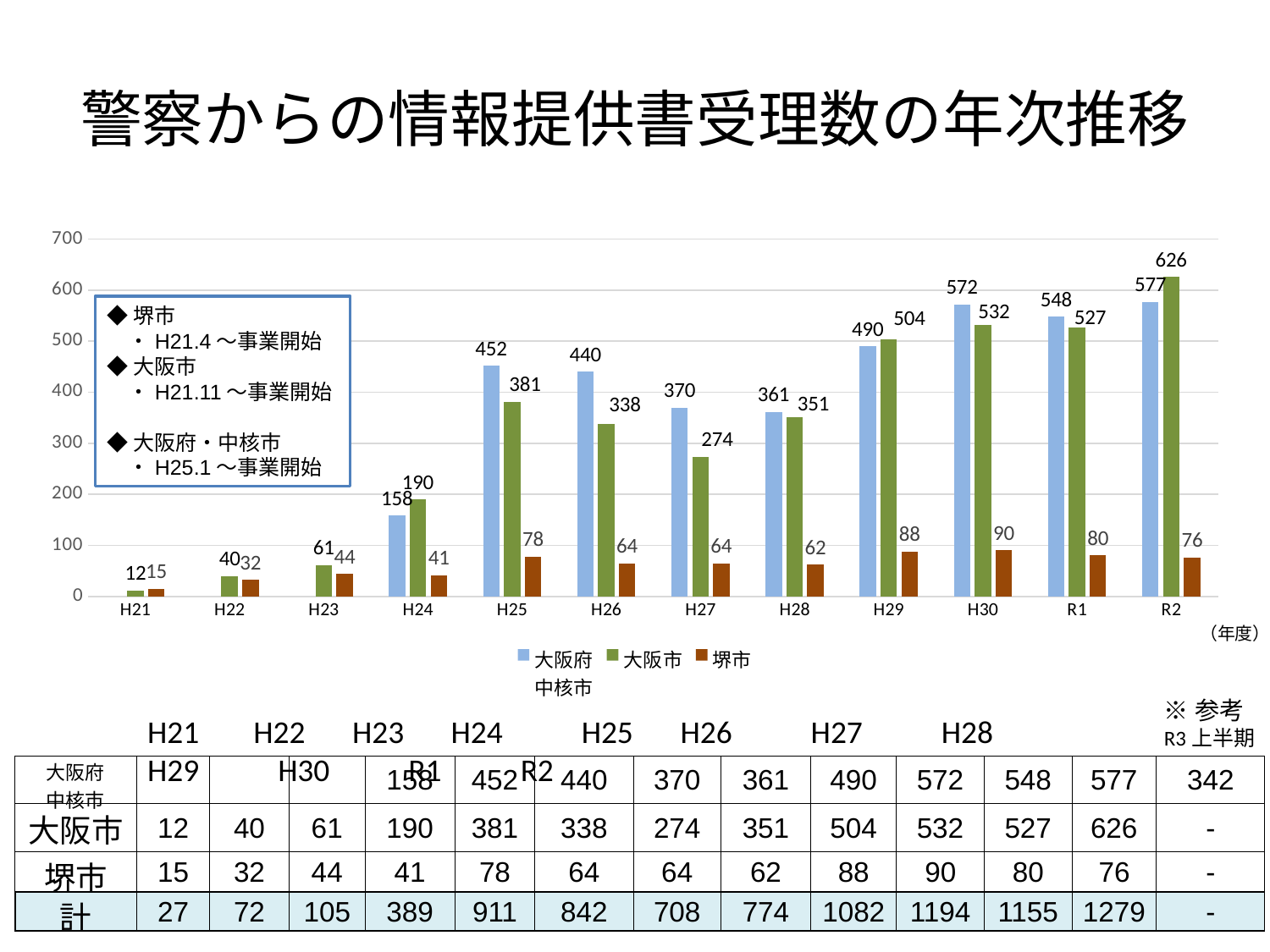

# 警察からの情報提供書受理数の年次推移

### Chart

| Category | 大阪府
中核市 | 大阪市 | 堺市 |
|---|---|---|---|
| H21 | None | 12.0 | 15.0 |
| H22 | None | 40.0 | 32.0 |
| H23 | None | 61.0 | 44.0 |
| H24 | 158.0 | 190.0 | 41.0 |
| H25 | 452.0 | 381.0 | 78.0 |
| H26 | 440.0 | 338.0 | 64.0 |
| H27 | 370.0 | 274.0 | 64.0 |
| H28 | 361.0 | 351.0 | 62.0 |
| H29 | 490.0 | 504.0 | 88.0 |
| H30 | 572.0 | 532.0 | 90.0 |
| R1 | 548.0 | 527.0 | 80.0 |
| R2 | 577.0 | 626.0 | 76.0 |
◆堺市
　・H21.4～事業開始
◆大阪市
　・H21.11～事業開始
◆大阪府・中核市
　・H25.1～事業開始
（年度）
※参考R3上半期
H21 　H22　H23　H24　　H25　H26　　H27　　H28　　H29　　H30　　R1　　R2
| 大阪府 中核市 |  |  |  | 158 | 452 | 440 | 370 | 361 | 490 | 572 | 548 | 577 | 342 |
| --- | --- | --- | --- | --- | --- | --- | --- | --- | --- | --- | --- | --- | --- |
| 大阪市 | 12 | 40 | 61 | 190 | 381 | 338 | 274 | 351 | 504 | 532 | 527 | 626 | ‐ |
| 堺市 | 15 | 32 | 44 | 41 | 78 | 64 | 64 | 62 | 88 | 90 | 80 | 76 | ‐ |
| 計 | 27 | 72 | 105 | 389 | 911 | 842 | 708 | 774 | 1082 | 1194 | 1155 | 1279 | ‐ |